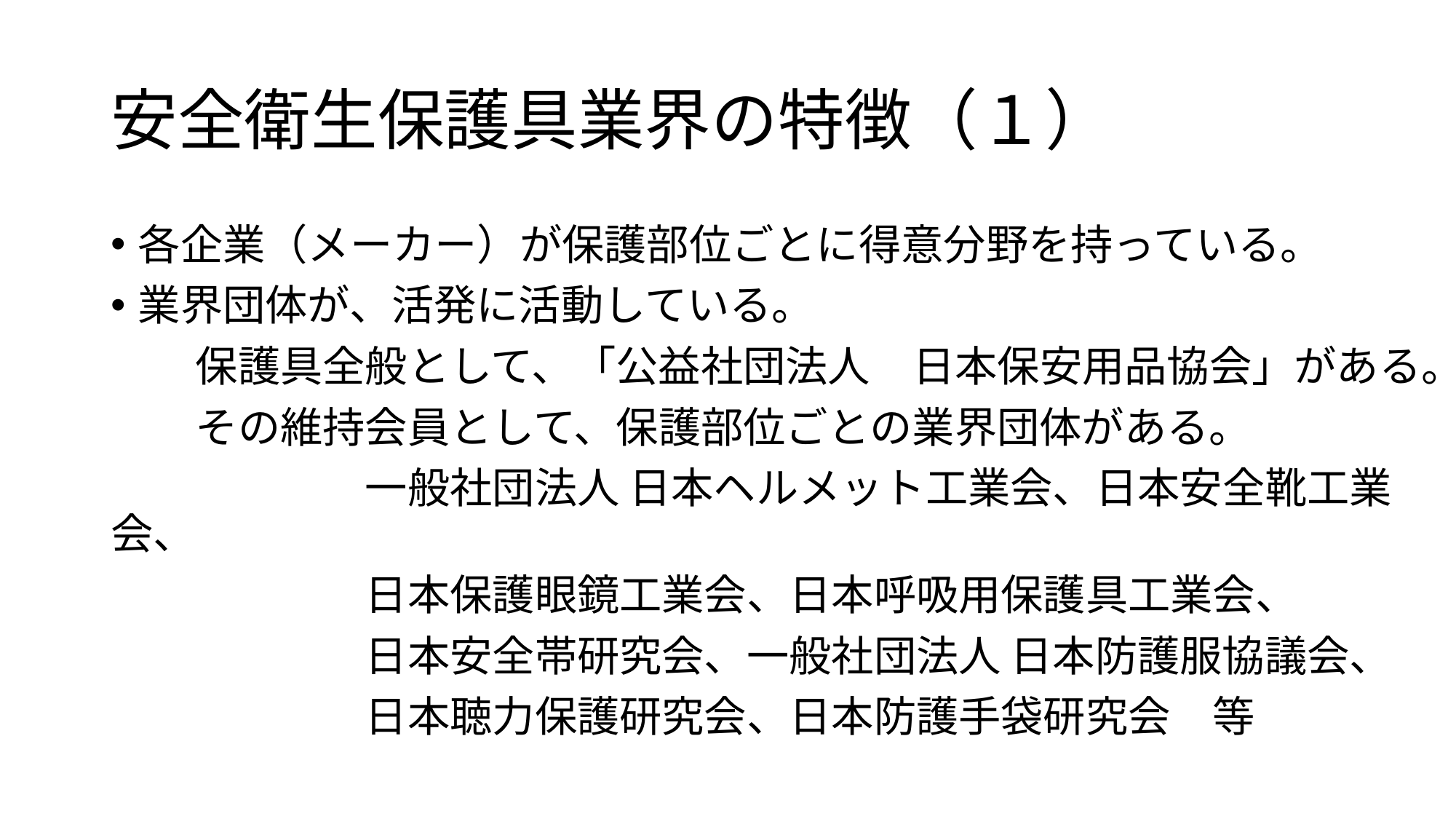

# 安全衛生保護具業界の特徴（１）
各企業（メーカー）が保護部位ごとに得意分野を持っている。
業界団体が、活発に活動している。
　　保護具全般として、「公益社団法人　日本保安用品協会」がある。
　　その維持会員として、保護部位ごとの業界団体がある。
　　　　　　一般社団法人 日本ヘルメット工業会、日本安全靴工業会、
　　　　　　日本保護眼鏡工業会、日本呼吸用保護具工業会、
　　　　　　日本安全帯研究会、一般社団法人 日本防護服協議会、
　　　　　　日本聴力保護研究会、日本防護手袋研究会　等